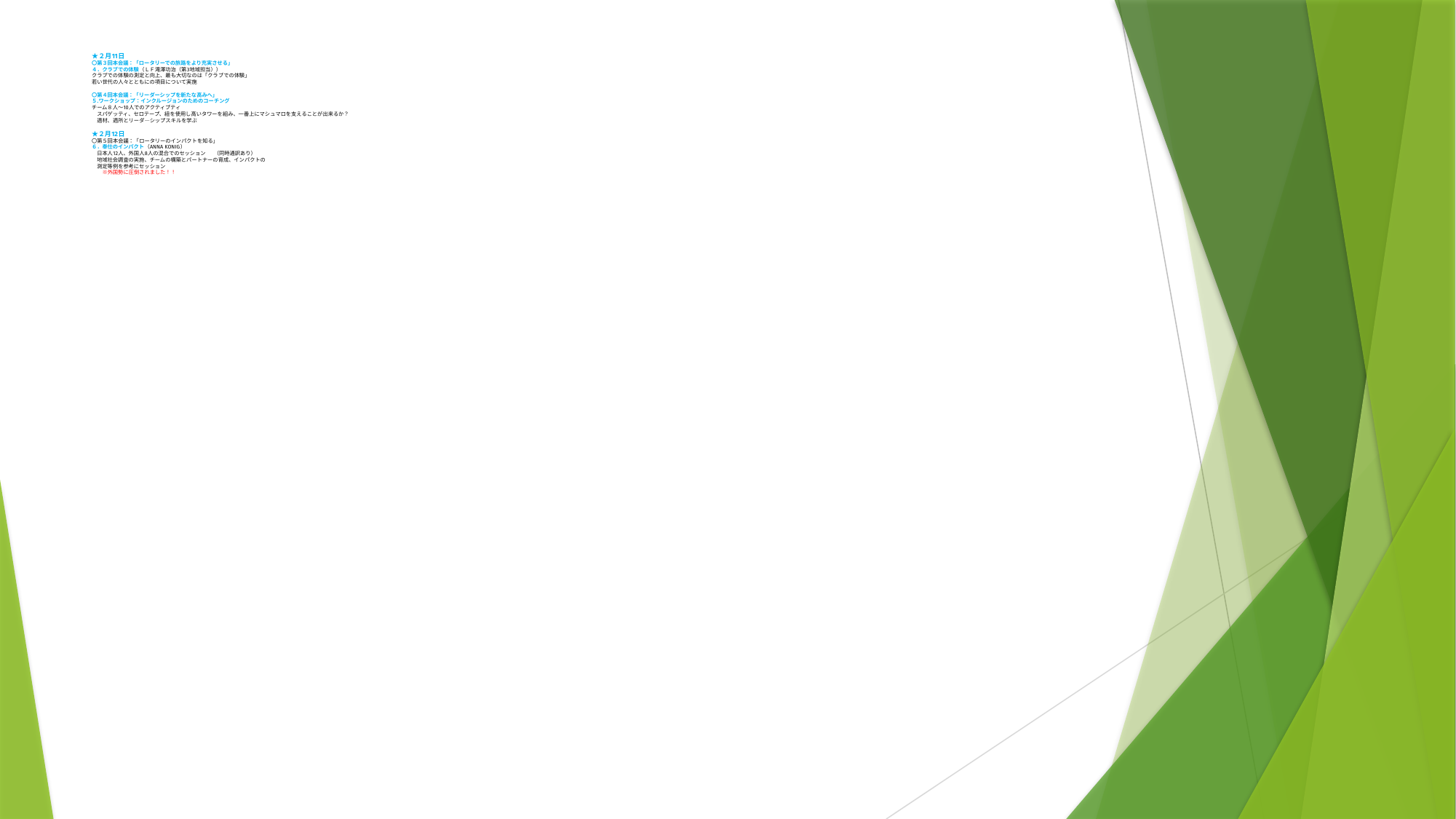

# ★２月11日 〇第３回本会議：「ロータリーでの旅路をより充実させる」 ４．クラブでの体験（ＬＦ滝澤功治（第3地域担当）） クラブでの体験の測定と向上、最も大切なのは「クラブでの体験」 若い世代の人々とともにの項目について実施 〇第４回本会議：「リーダーシップを新たな高みへ」 ５.ワークショップ：インクルージョンのためのコーチング チーム８人～10人でのアクティブティ 　スパゲッティ、セロテープ、紐を使用し高いタワーを組み、一番上にマシュマロを支えることが出来るか？ 　適材、適所とリーダ―シップスキルを学ぶ ★２月12日 〇第５回本会議：「ロータリーのインパクトを知る」 ６．奉仕のインパクト（ANNA KONIG） 　日本人12人、外国人8人の混合でのセッション	（同時通訳あり） 　地域社会調査の実施、チームの構築とパートナーの育成、インパクトの 　測定等例を参考にセッション 　　※外国勢に圧倒されました！！